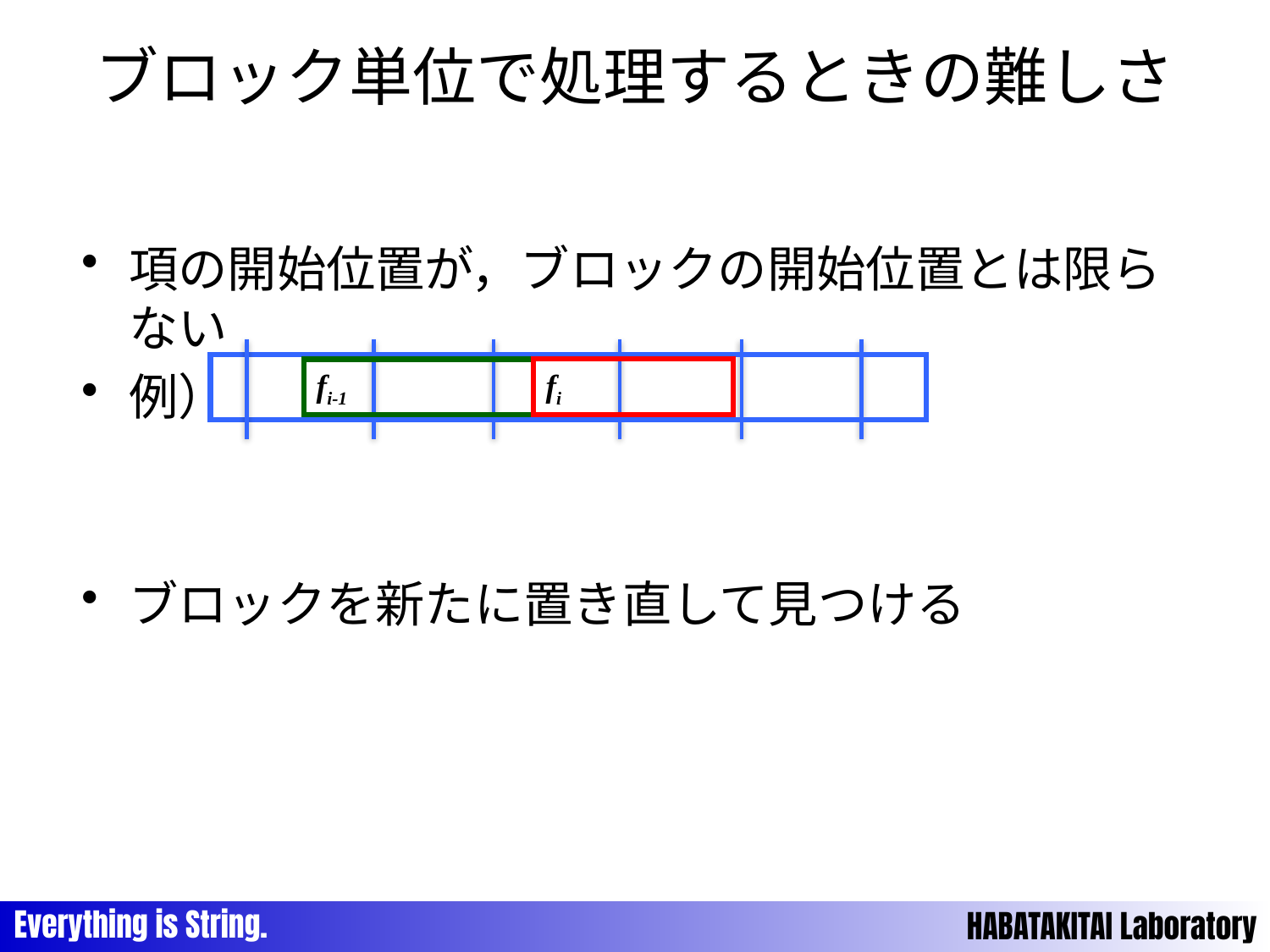

# ブロック単位で処理するときの難しさ
項の開始位置が，ブロックの開始位置とは限らない
例）

ブロックを新たに置き直して見つける
fi
fi-1